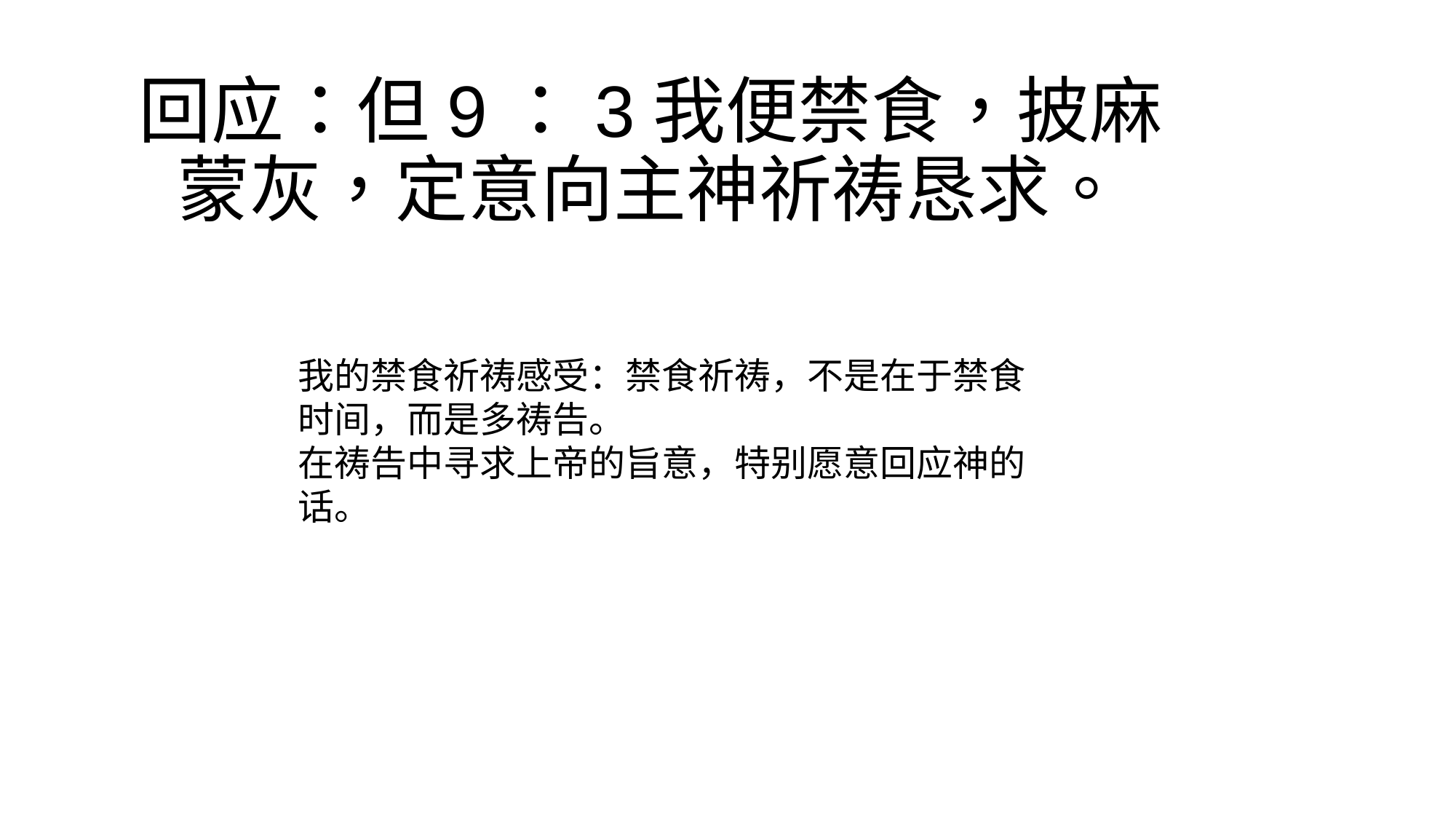

# 回应：但9：3我便禁食，披麻蒙灰，定意向主神祈祷恳求。

我的禁食祈祷感受：禁食祈祷，不是在于禁食时间，而是多祷告。
在祷告中寻求上帝的旨意，特别愿意回应神的话。